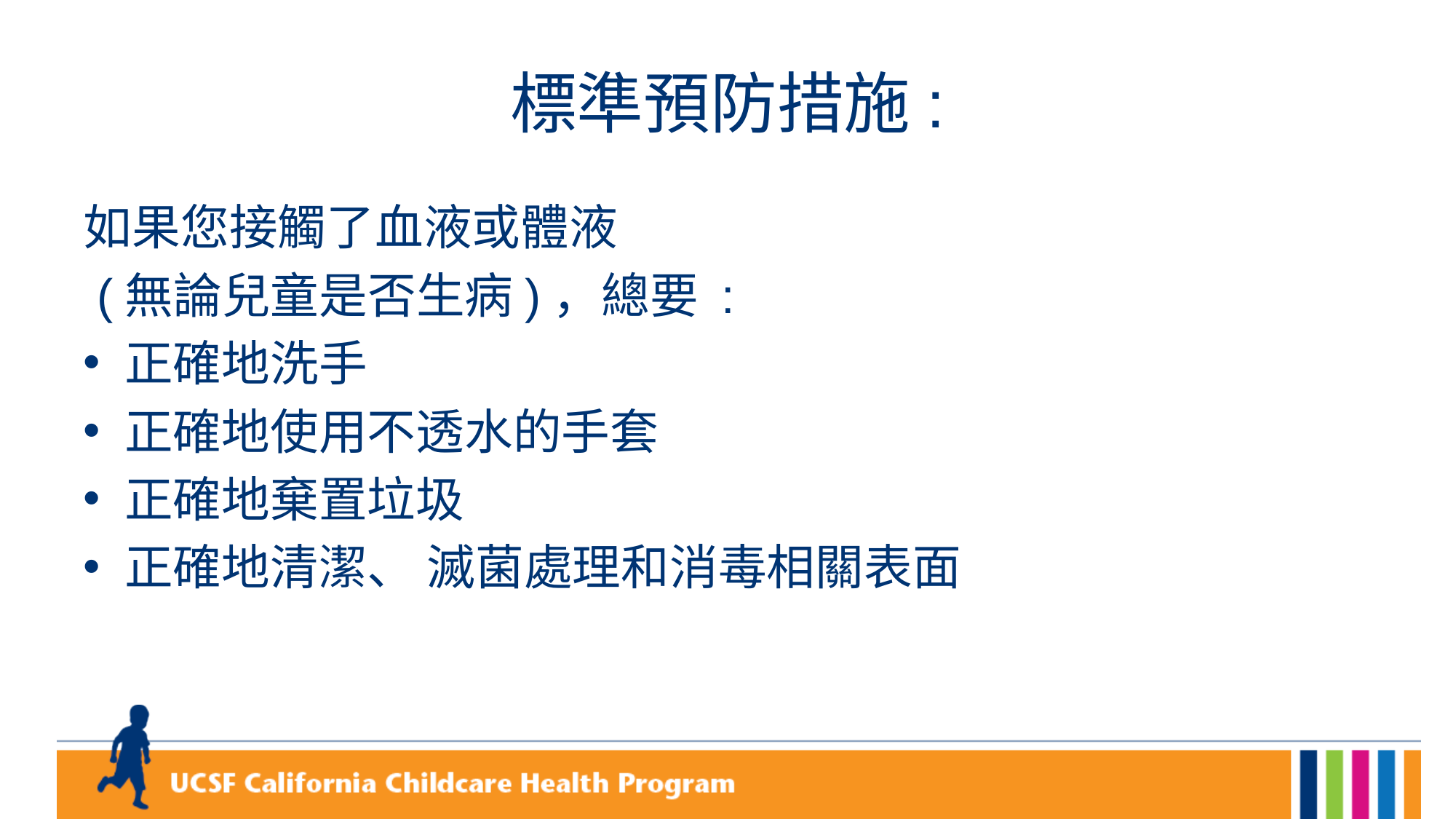

# 標準預防措施:
如果您接觸了血液或體液
 (無論兒童是否生病)，總要 :
正確地洗手
正確地使用不透水的手套
正確地棄置垃圾
正確地清潔、 滅菌處理和消毒相關表面